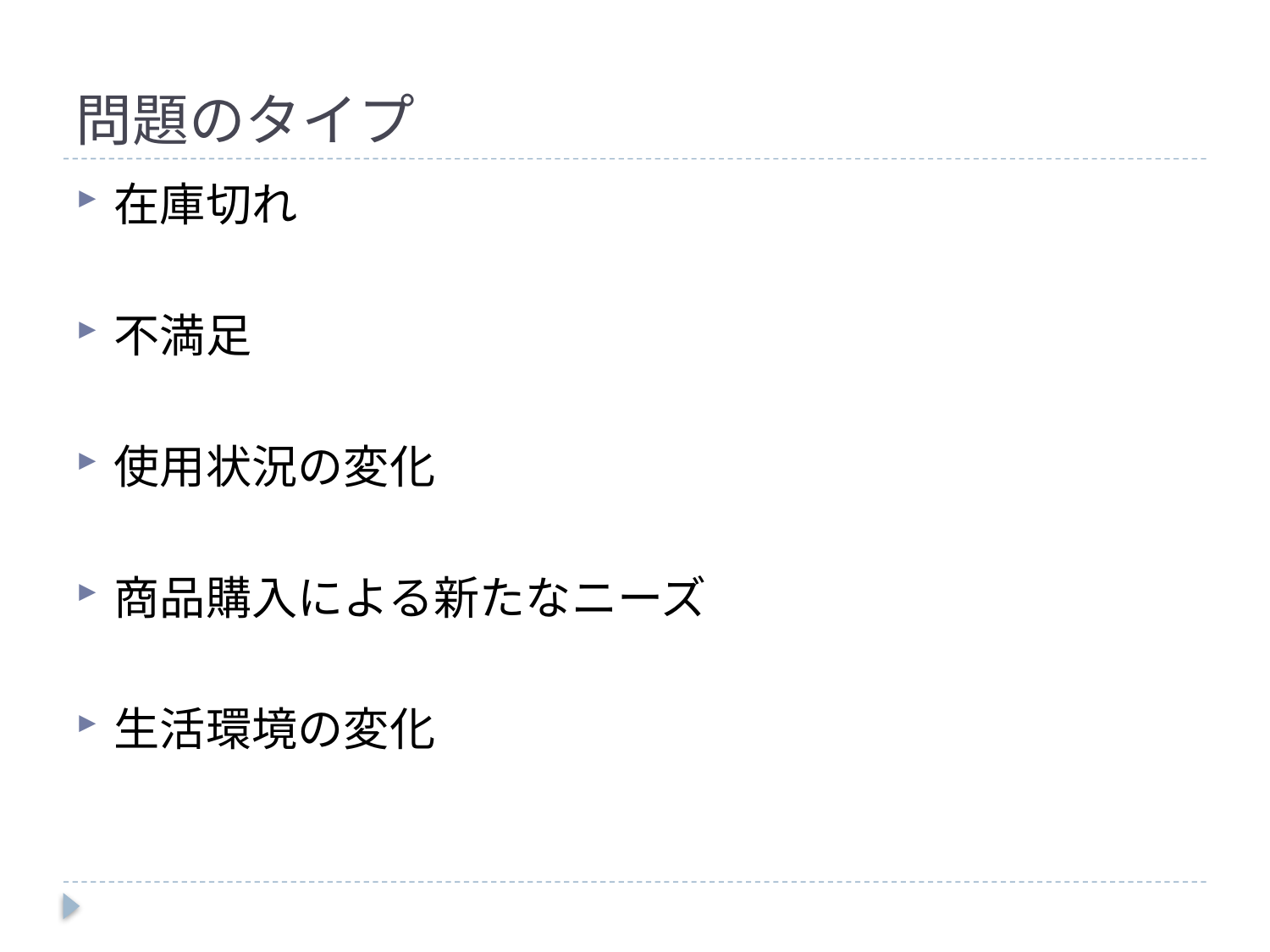

# 問題のタイプ
在庫切れ

不満足

使用状況の変化

商品購入による新たなニーズ

生活環境の変化